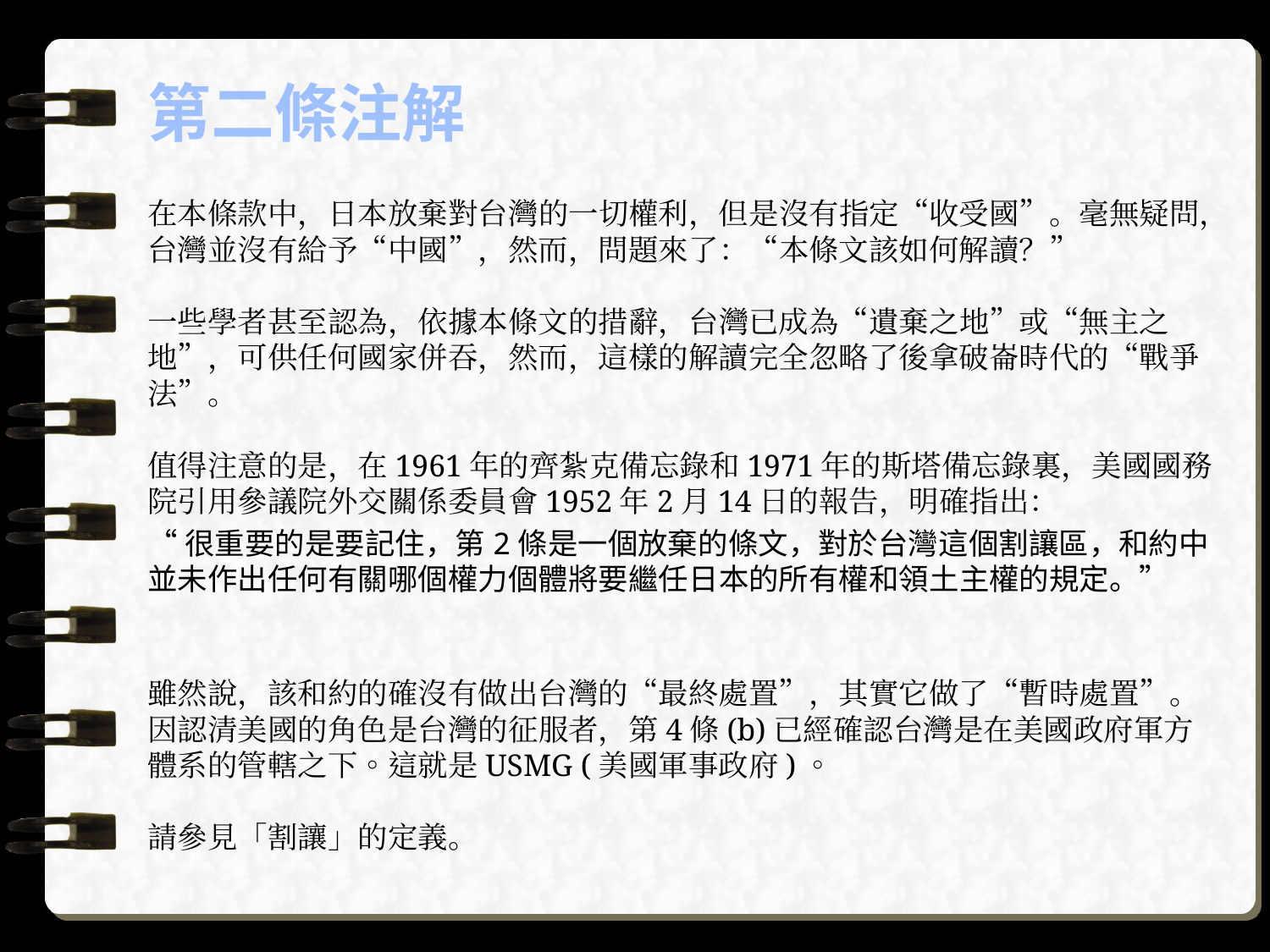

# 第二條注解
在本條款中，日本放棄對台灣的一切權利，但是沒有指定“收受國”。毫無疑問，台灣並沒有給予“中國”，然而，問題來了：“本條文該如何解讀？”
一些學者甚至認為，依據本條文的措辭，台灣已成為“遺棄之地”或“無主之地”，可供任何國家併吞，然而，這樣的解讀完全忽略了後拿破崙時代的“戰爭法”。
值得注意的是，在1961年的齊紮克備忘錄和1971年的斯塔備忘錄裏，美國國務院引用參議院外交關係委員會1952年2月14日的報告，明確指出：
“很重要的是要記住，第2條是一個放棄的條文，對於台灣這個割讓區，和約中並未作出任何有關哪個權力個體將要繼任日本的所有權和領土主權的規定。”
雖然說，該和約的確沒有做出台灣的“最終處置”，其實它做了“暫時處置”。因認清美國的角色是台灣的征服者，第4條(b)已經確認台灣是在美國政府軍方體系的管轄之下。這就是USMG (美國軍事政府)。
請參見「割讓」的定義。